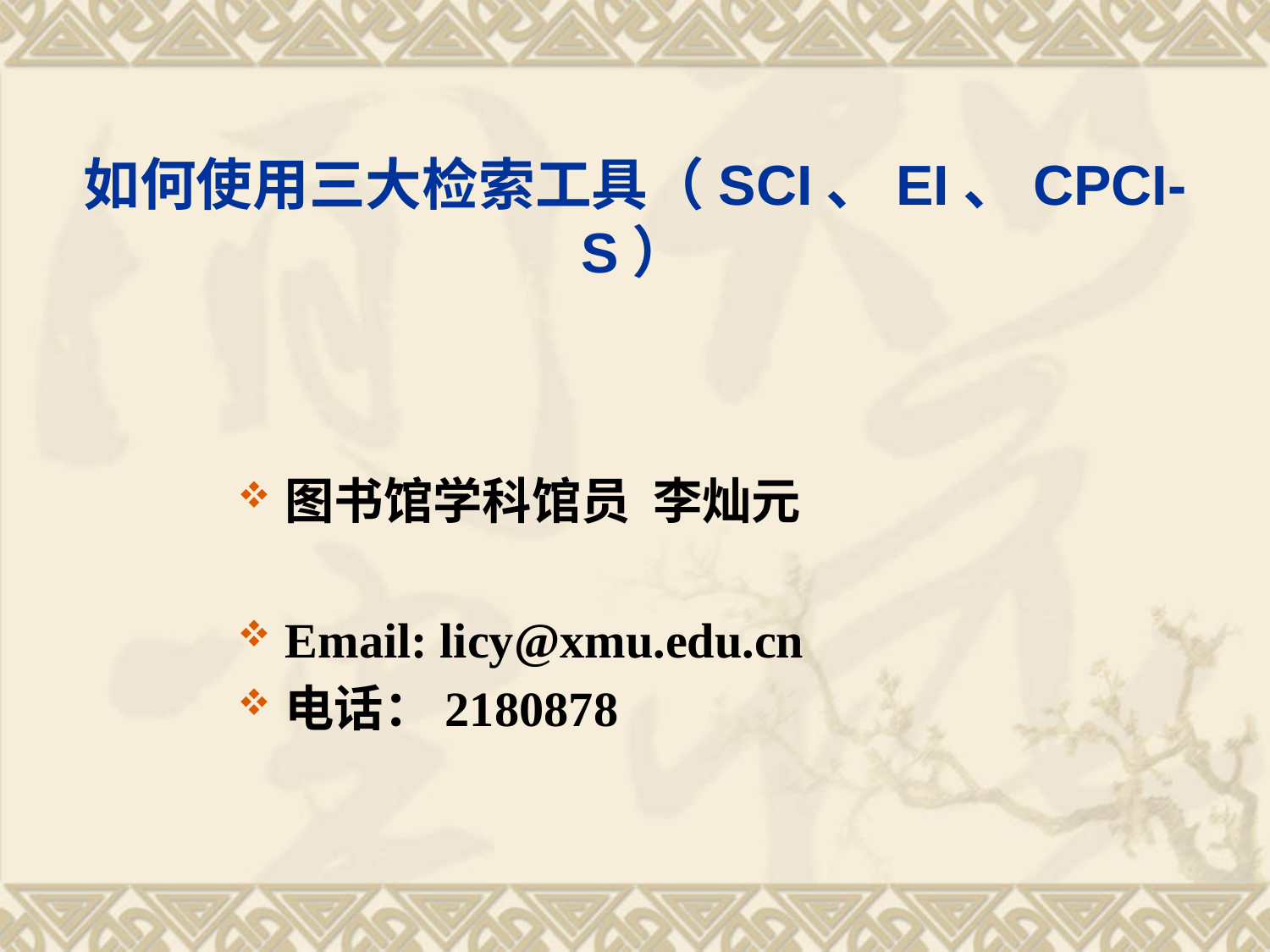

# 如何使用三大检索工具（SCI、EI、CPCI-S）

图书馆学科馆员  李灿元

Email: licy@xmu.edu.cn
电话：2180878